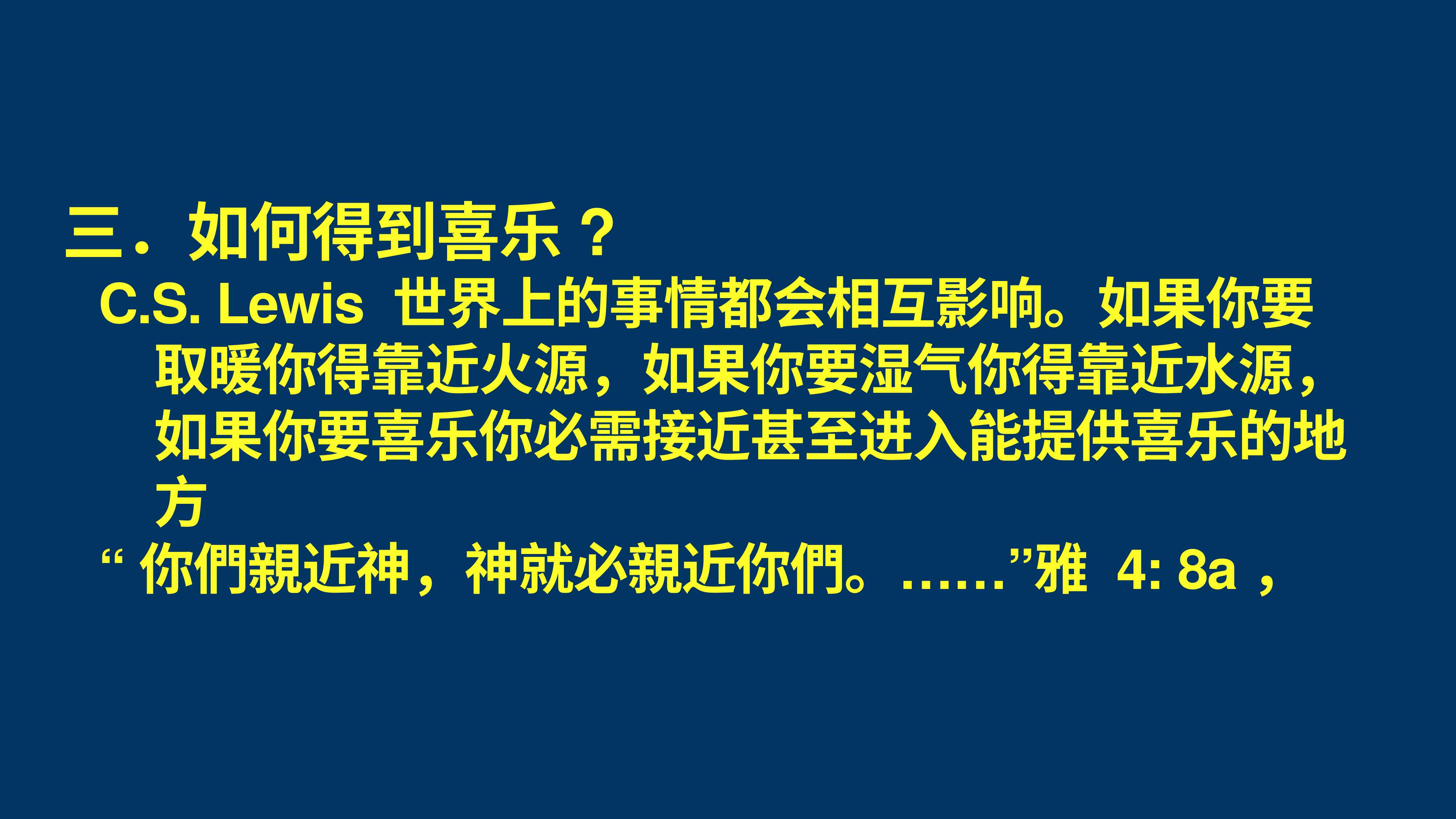

# 三．如何得到喜乐?
C.S. Lewis 世界上的事情都会相互影响。如果你要取暖你得靠近火源，如果你要湿气你得靠近水源，如果你要喜乐你必需接近甚至进入能提供喜乐的地方
“你們親近神，神就必親近你們。……”雅 4: 8a，